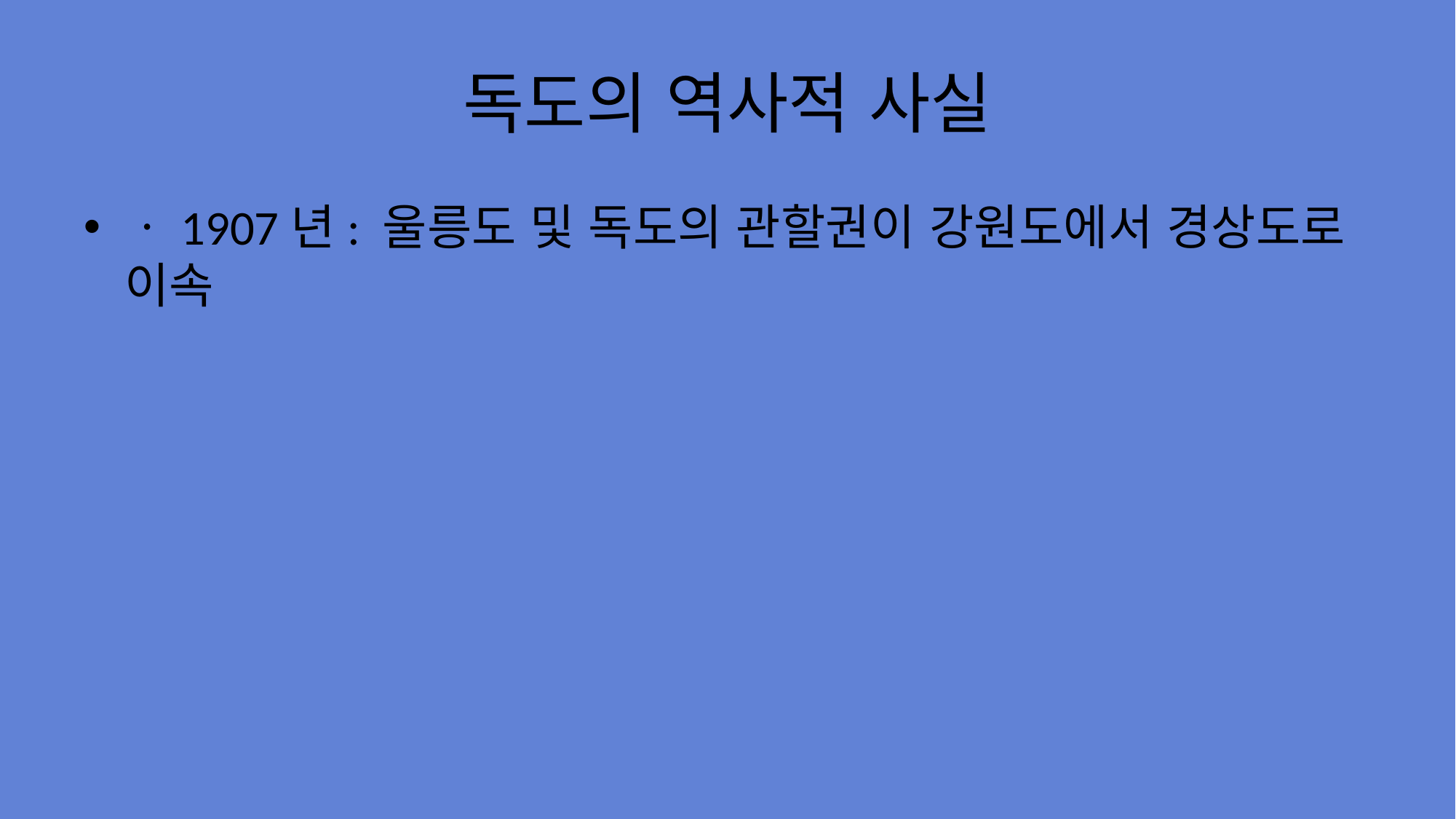

# 독도의 역사적 사실
ㆍ1907년: 울릉도 및 독도의 관할권이 강원도에서 경상도로 이속